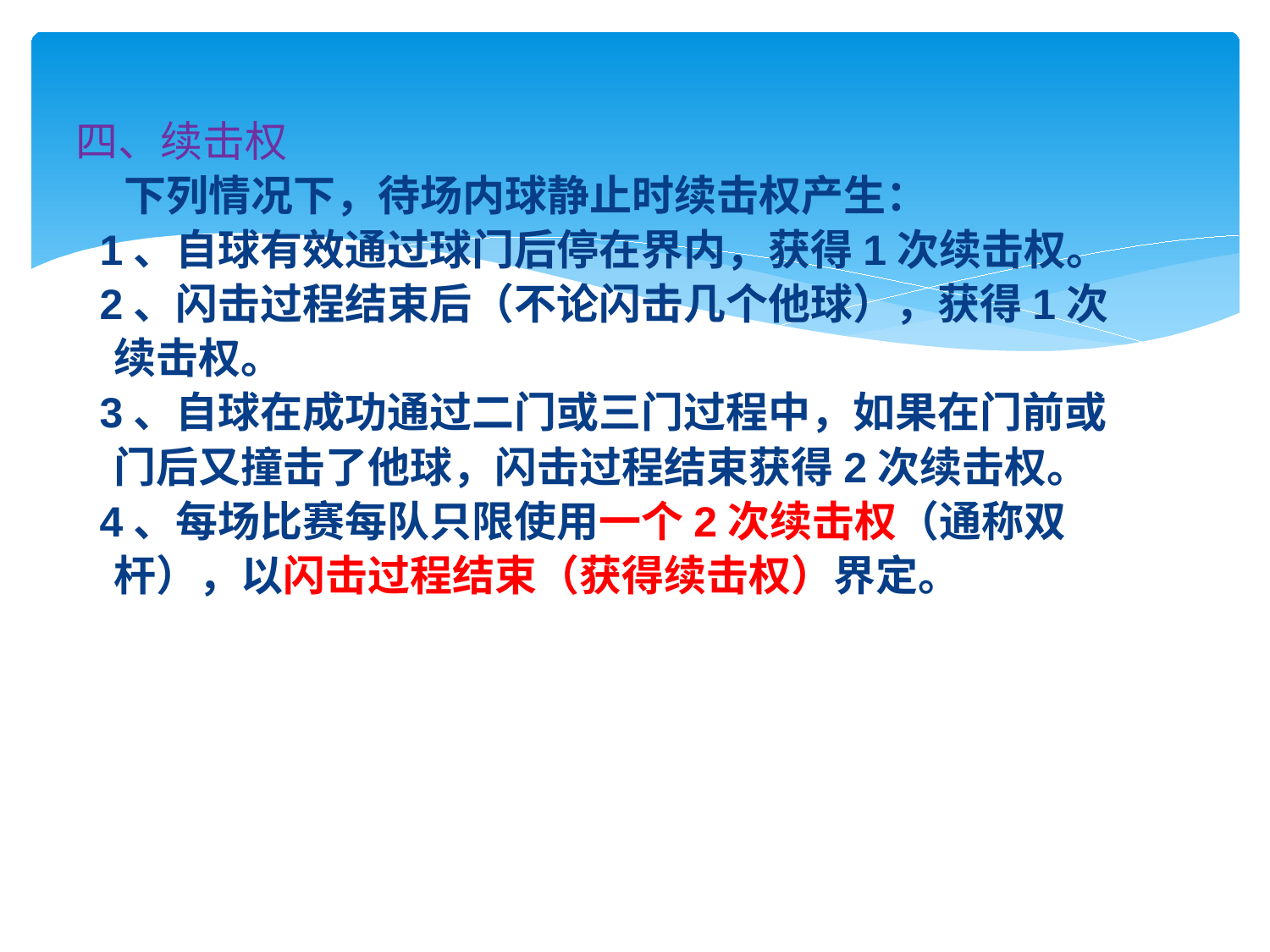

四、续击权
    下列情况下，待场内球静止时续击权产生：
  1、自球有效通过球门后停在界内，获得1次续击权。
  2、闪击过程结束后（不论闪击几个他球），获得1次续击权。
  3、自球在成功通过二门或三门过程中，如果在门前或门后又撞击了他球，闪击过程结束获得2次续击权。
  4、每场比赛每队只限使用一个2次续击权（通称双杆），以闪击过程结束（获得续击权）界定。